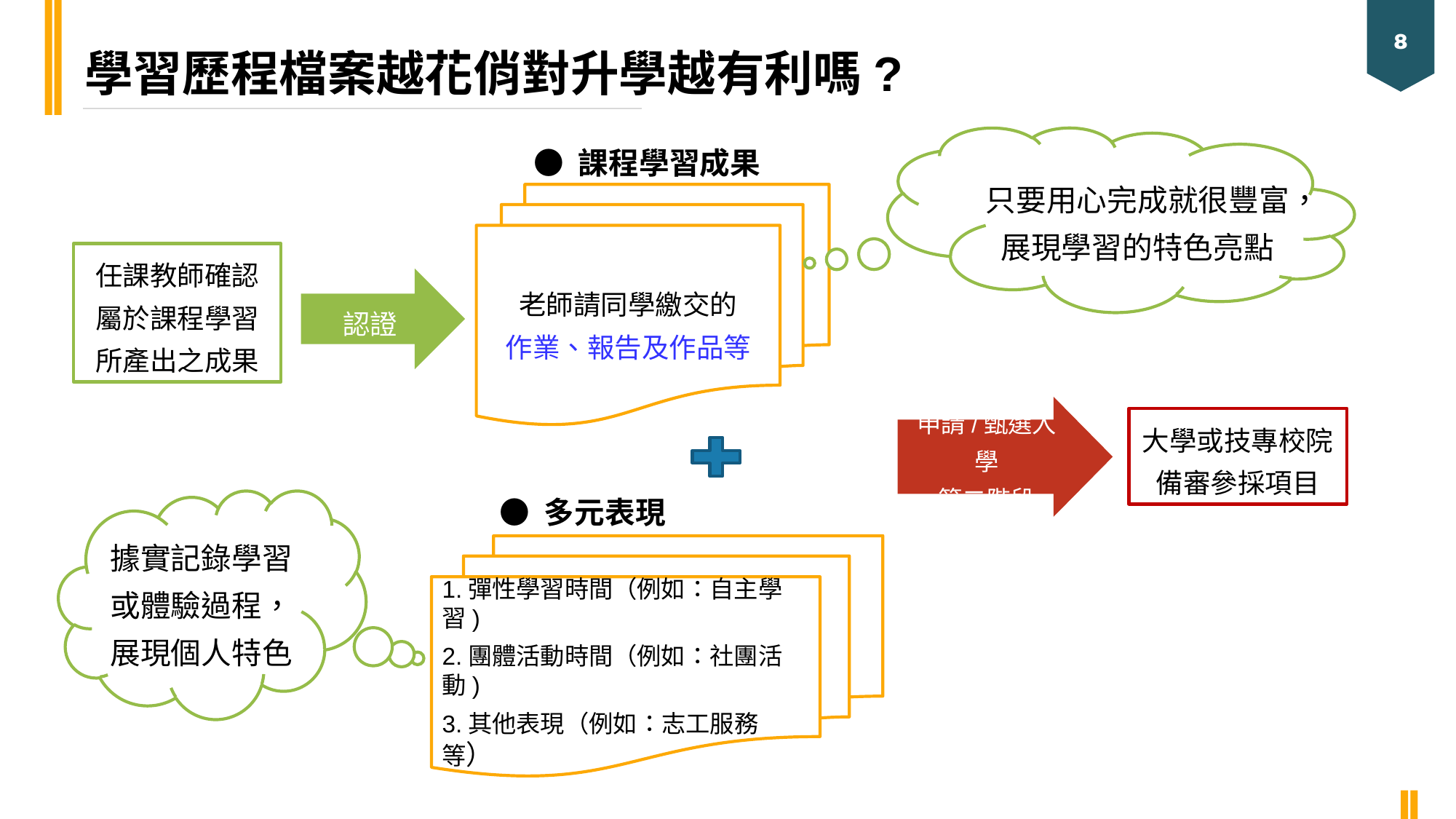

學習歷程檔案越花俏對升學越有利嗎?
● 課程學習成果
老師請同學繳交的
作業、報告及作品等
只要用心完成就很豐富，展現學習的特色亮點
任課教師確認屬於課程學習所產出之成果
認證
申請/甄選入學
第二階段
大學或技專校院
備審參採項目

● 多元表現
1.彈性學習時間（例如：自主學習)
2.團體活動時間（例如：社團活動)
3.其他表現（例如：志工服務等）
據實記錄學習
或體驗過程，
展現個人特色